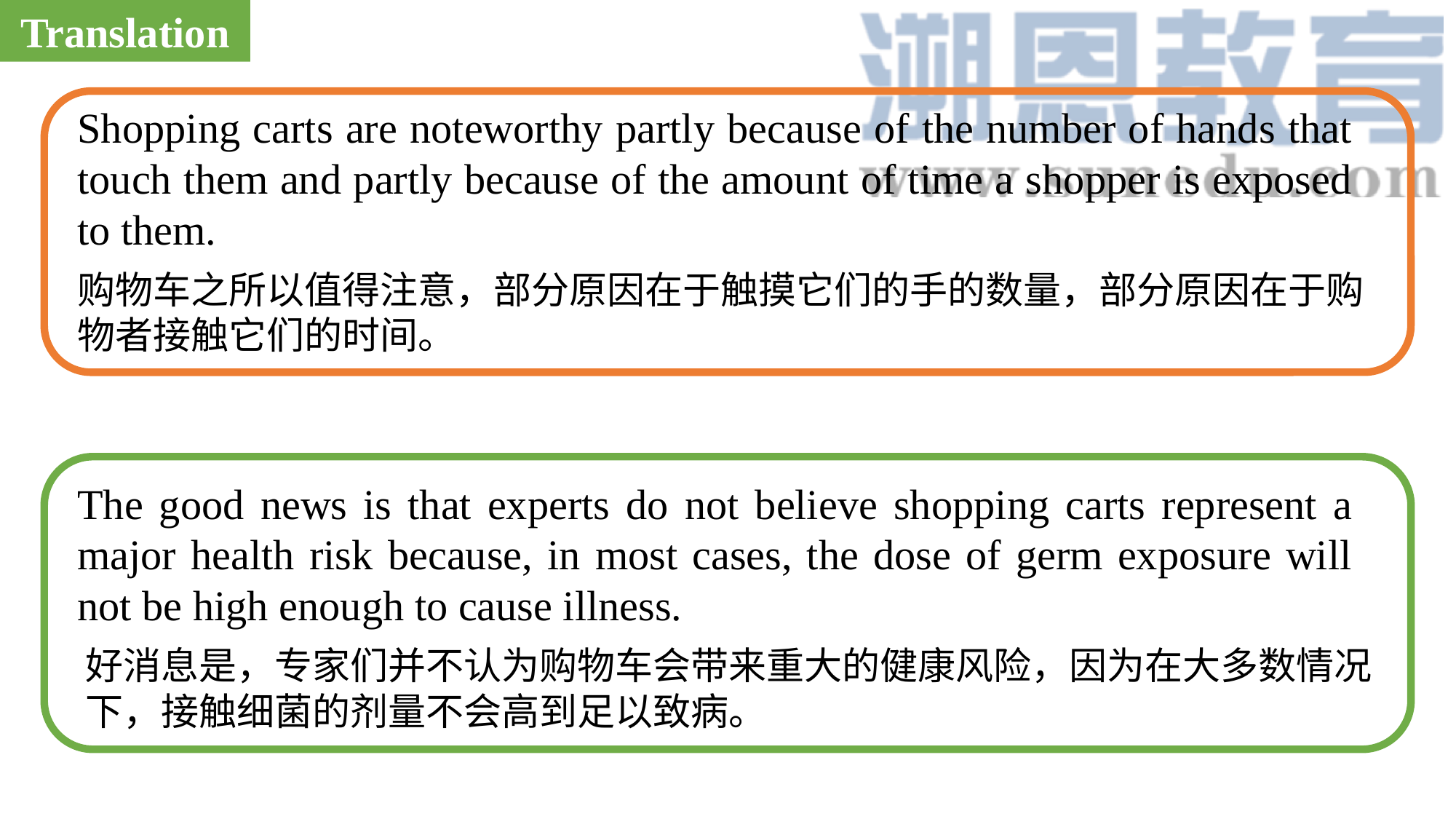

Translation

Shopping carts are noteworthy partly because of the number of hands that touch them and partly because of the amount of time a shopper is exposed to them.
购物车之所以值得注意，部分原因在于触摸它们的手的数量，部分原因在于购物者接触它们的时间。

The good news is that experts do not believe shopping carts represent a major health risk because, in most cases, the dose of germ exposure will not be high enough to cause illness.
好消息是，专家们并不认为购物车会带来重大的健康风险，因为在大多数情况下，接触细菌的剂量不会高到足以致病。